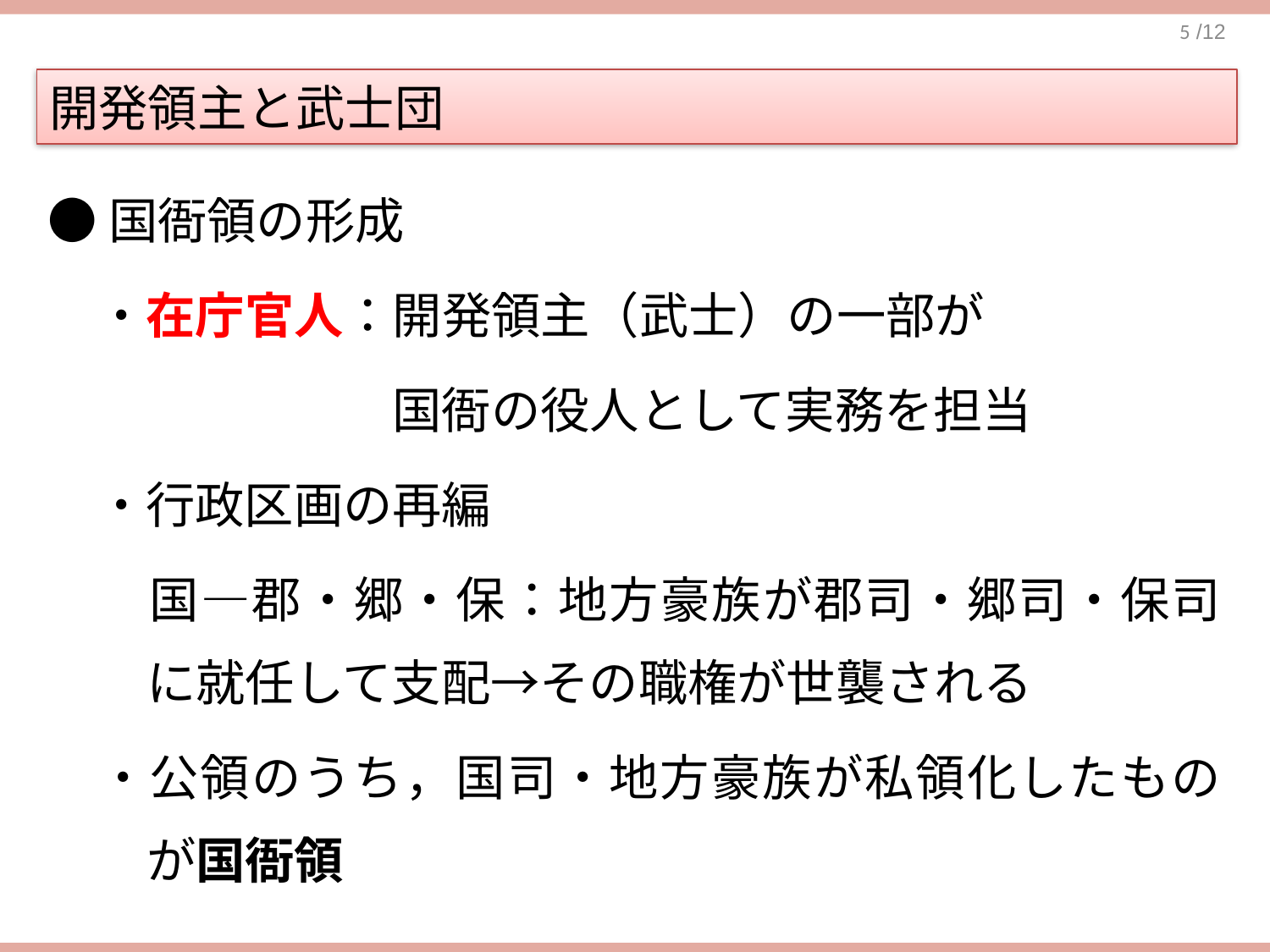

開発領主と武士団
●国衙領の形成
　・在庁官人：開発領主（武士）の一部が
　　　　　　　国衙の役人として実務を担当
　・行政区画の再編
　　国―郡・郷・保：地方豪族が郡司・郷司・保司に就任して支配→その職権が世襲される
　・公領のうち，国司・地方豪族が私領化したものが国衙領